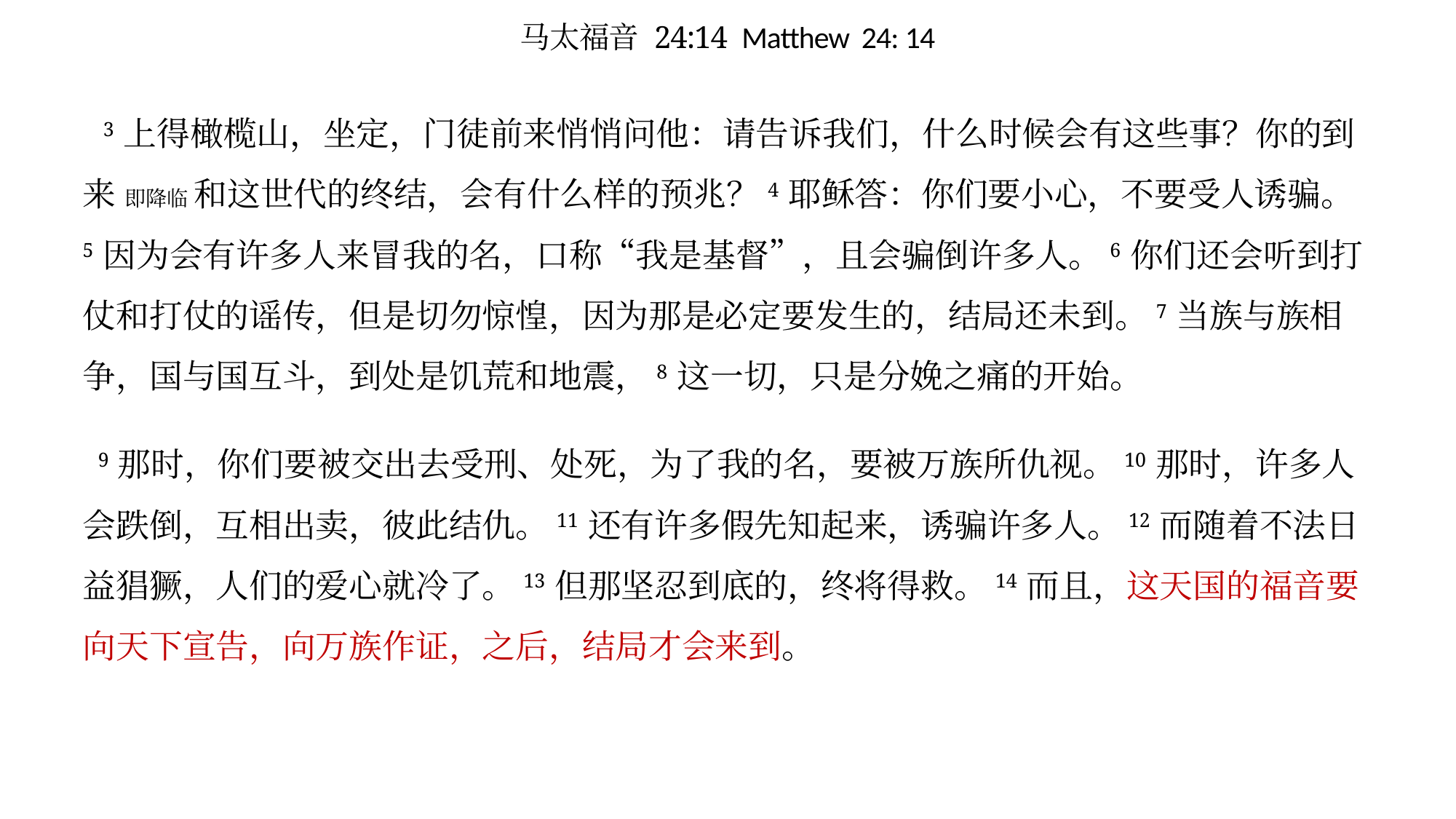

# 马太福音 24:14  Matthew  24: 14
    3 上得橄榄山，坐定，门徒前来悄悄问他：请告诉我们，什么时候会有这些事？你的到来 即降临 和这世代的终结，会有什么样的预兆？4 耶稣答：你们要小心，不要受人诱骗。5 因为会有许多人来冒我的名，口称“我是基督”，且会骗倒许多人。6 你们还会听到打仗和打仗的谣传，但是切勿惊惶，因为那是必定要发生的，结局还未到。7 当族与族相争，国与国互斗，到处是饥荒和地震，8 这一切，只是分娩之痛的开始。
   9 那时，你们要被交出去受刑、处死，为了我的名，要被万族所仇视。10 那时，许多人会跌倒，互相出卖，彼此结仇。11 还有许多假先知起来，诱骗许多人。12 而随着不法日益猖獗，人们的爱心就冷了。13 但那坚忍到底的，终将得救。14 而且，这天国的福音要向天下宣告，向万族作证，之后，结局才会来到。